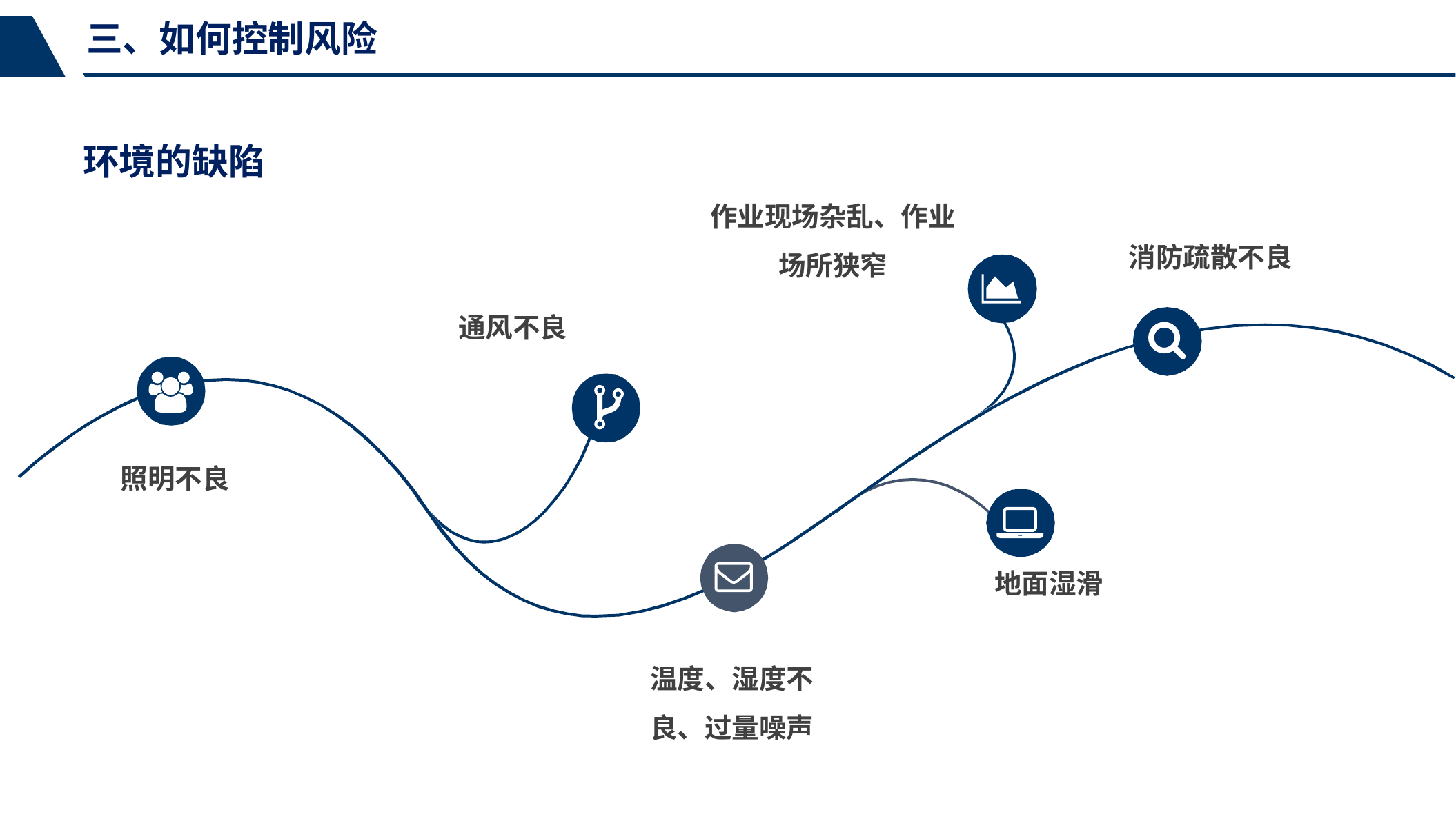

三、如何控制风险

环境的缺陷
作业现场杂乱、作业
场所狭窄

消防疏散不良

通风不良

照明不良

地面湿滑
温度、湿度不良、过量噪声